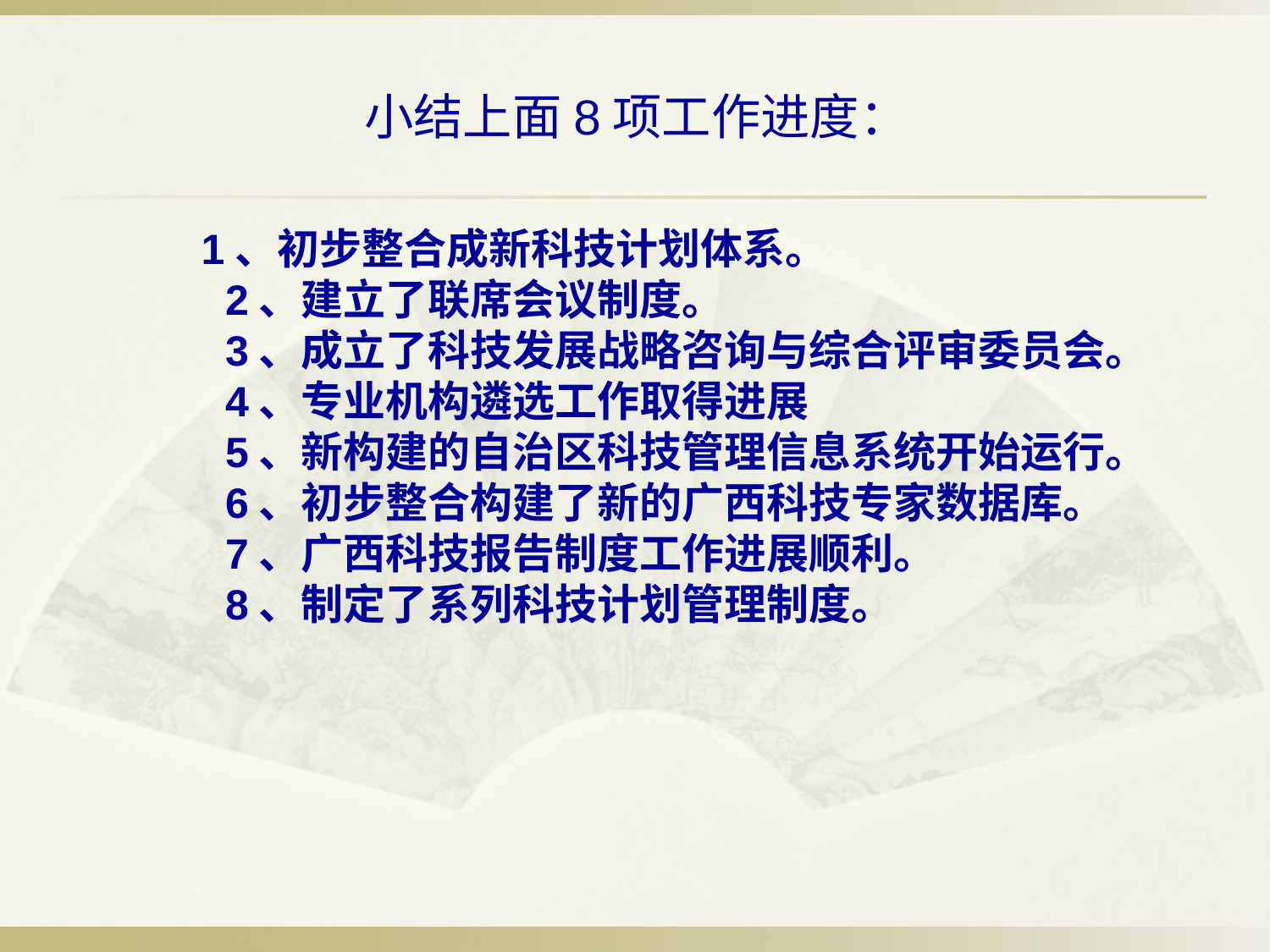

# 小结上面8项工作进度：
  1、初步整合成新科技计划体系。
2、建立了联席会议制度。
3、成立了科技发展战略咨询与综合评审委员会。
4、专业机构遴选工作取得进展
5、新构建的自治区科技管理信息系统开始运行。
6、初步整合构建了新的广西科技专家数据库。
7、广西科技报告制度工作进展顺利。
8、制定了系列科技计划管理制度。